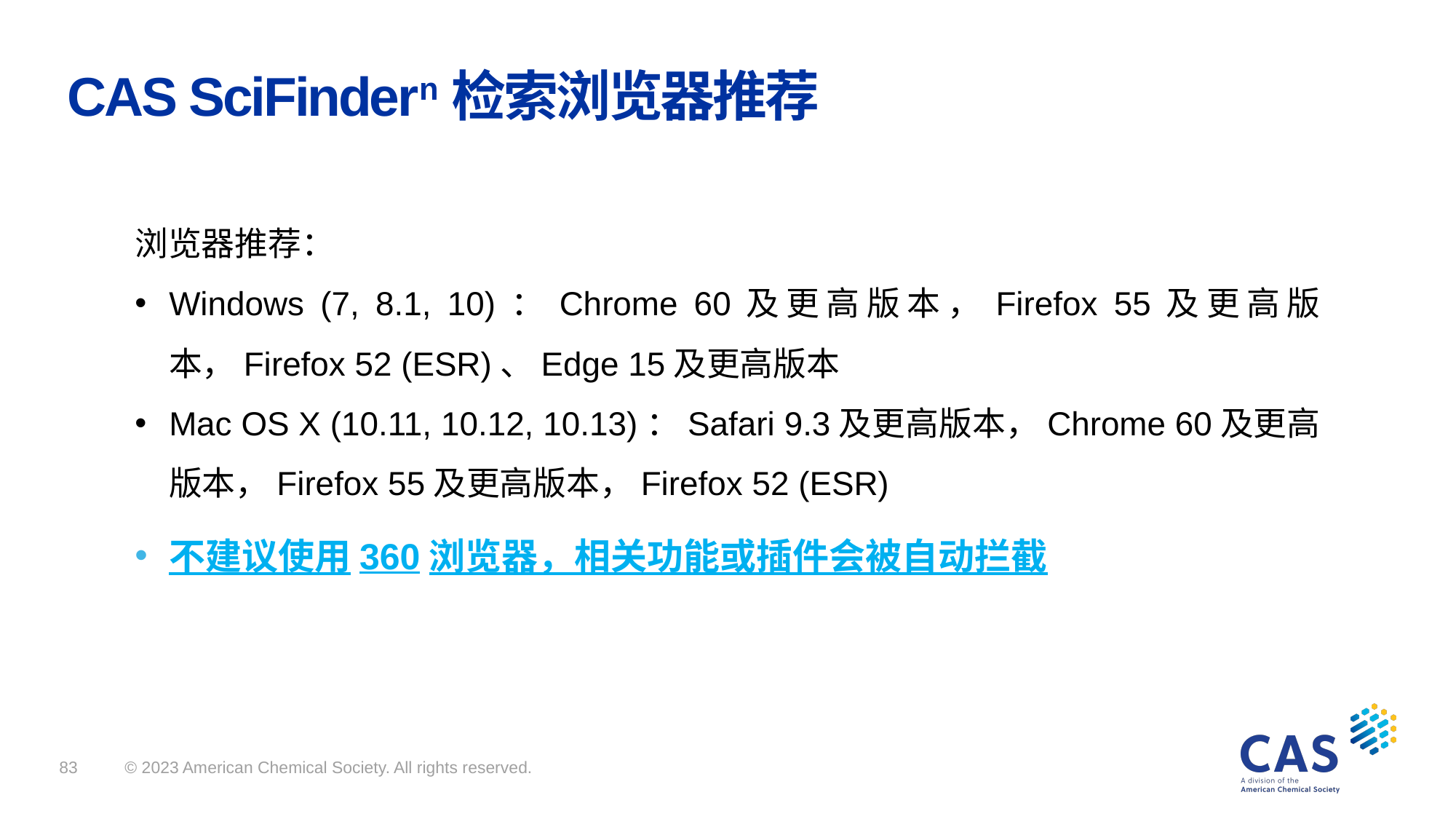

# CAS SciFindern检索浏览器推荐
浏览器推荐：
Windows (7, 8.1, 10)：Chrome 60及更高版本，Firefox 55及更高版本，Firefox 52 (ESR)、Edge 15及更高版本
Mac OS X (10.11, 10.12, 10.13)：Safari 9.3及更高版本，Chrome 60及更高版本，Firefox 55及更高版本，Firefox 52 (ESR)
不建议使用360浏览器，相关功能或插件会被自动拦截
© 2023 American Chemical Society. All rights reserved.
83